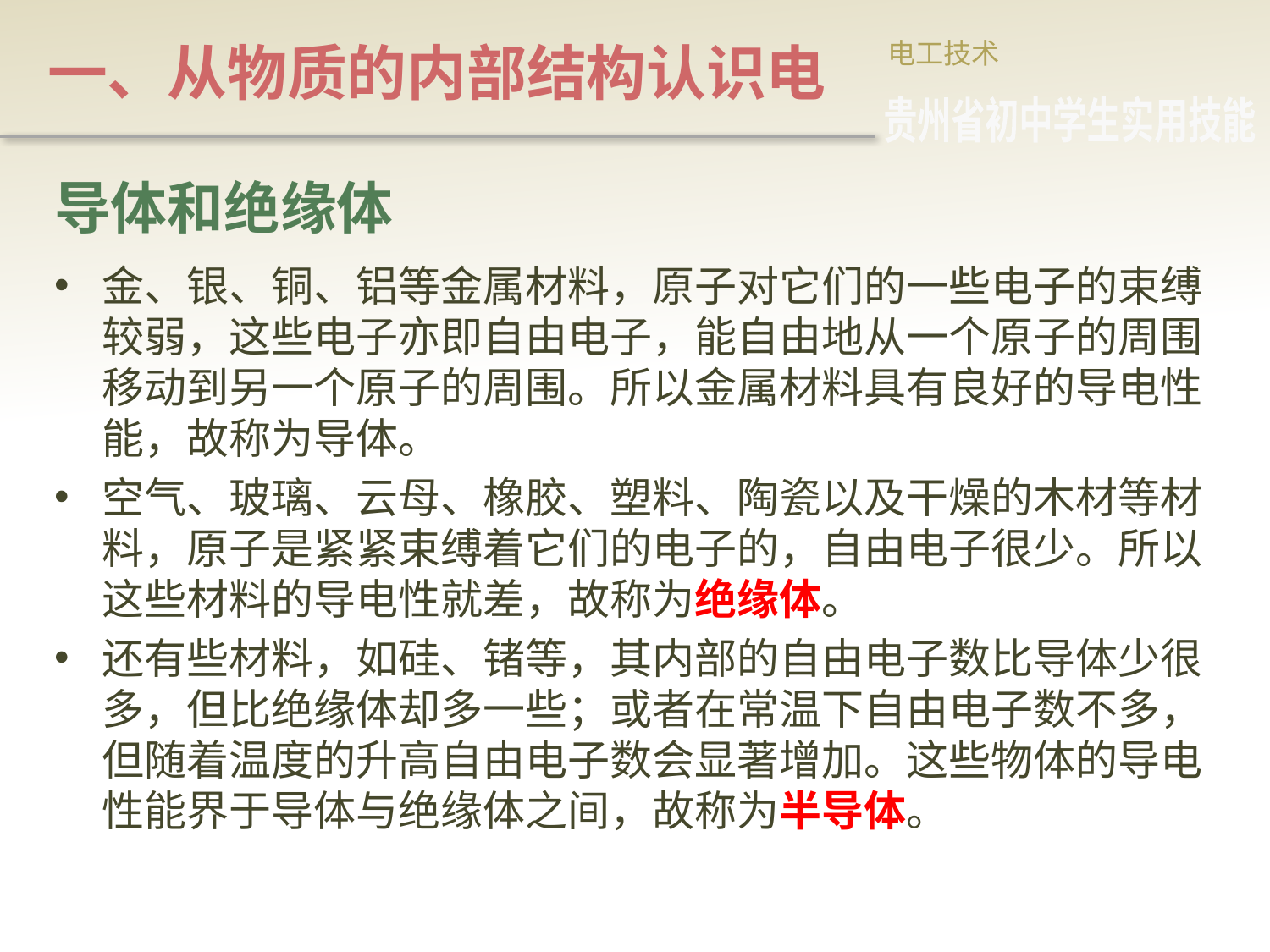

# 一、从物质的内部结构认识电
电工技术
贵州省初中学生实用技能
导体和绝缘体
金、银、铜、铝等金属材料，原子对它们的一些电子的束缚较弱，这些电子亦即自由电子，能自由地从一个原子的周围移动到另一个原子的周围。所以金属材料具有良好的导电性能，故称为导体。
空气、玻璃、云母、橡胶、塑料、陶瓷以及干燥的木材等材料，原子是紧紧束缚着它们的电子的，自由电子很少。所以这些材料的导电性就差，故称为绝缘体。
还有些材料，如硅、锗等，其内部的自由电子数比导体少很多，但比绝缘体却多一些；或者在常温下自由电子数不多，但随着温度的升高自由电子数会显著增加。这些物体的导电性能界于导体与绝缘体之间，故称为半导体。